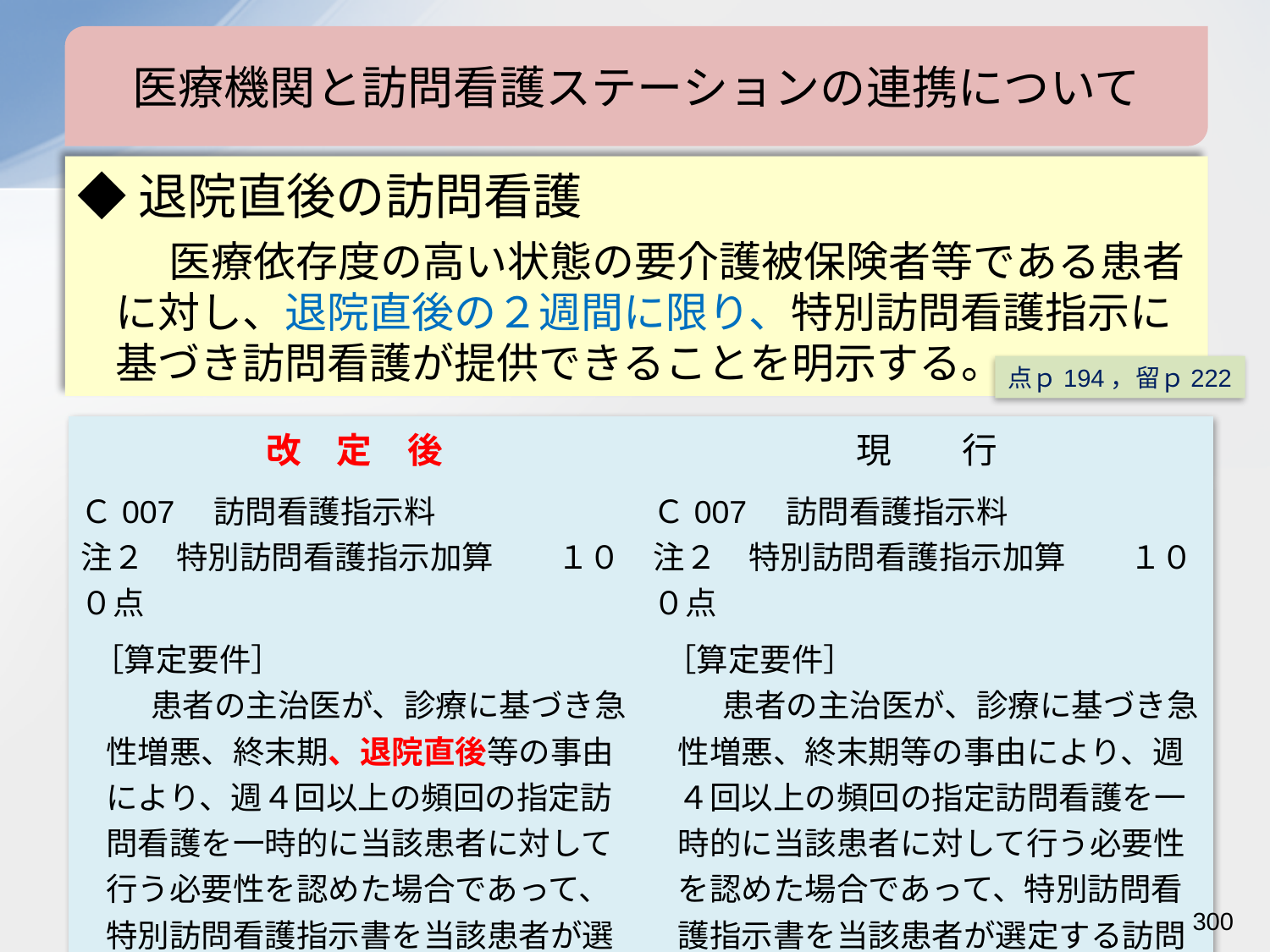

医療機関と訪問看護ステーションの連携について
◆退院直後の訪問看護
　医療依存度の高い状態の要介護被保険者等である患者に対し、退院直後の２週間に限り、特別訪問看護指示に基づき訪問看護が提供できることを明示する。
点ｐ194，留ｐ222
| 改　定　後 | 現　　行 |
| --- | --- |
| Ｃ007　訪問看護指示料 注２　特別訪問看護指示加算　　１００点 ［算定要件］ 　患者の主治医が、診療に基づき急性増悪、終末期、退院直後等の事由により、週４回以上の頻回の指定訪問看護を一時的に当該患者に対して行う必要性を認めた場合であって、特別訪問看護指示書を当該患者が選定する訪問看護ステーションに対して交付した場合に算定する。 | Ｃ007　訪問看護指示料 注２　特別訪問看護指示加算　　１００点 ［算定要件］ 　患者の主治医が、診療に基づき急性増悪、終末期等の事由により、週４回以上の頻回の指定訪問看護を一時的に当該患者に対して行う必要性を認めた場合であって、特別訪問看護指示書を当該患者が選定する訪問看護ステーションに対して交付した場合に算定する。 |
300